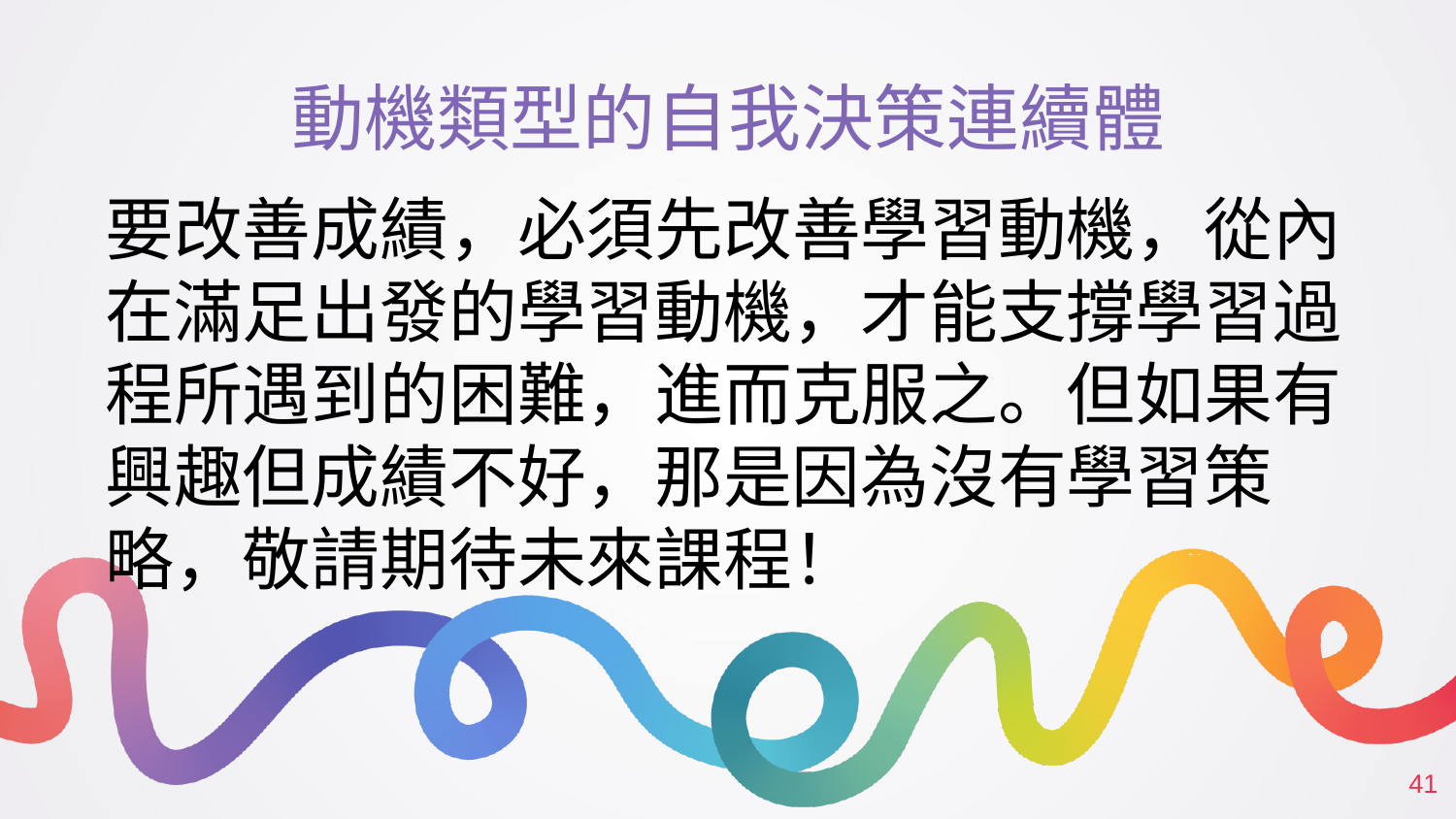

# 動機類型的自我決策連續體
要改善成績，必須先改善學習動機，從內在滿足出發的學習動機，才能支撐學習過程所遇到的困難，進而克服之。但如果有興趣但成績不好，那是因為沒有學習策略，敬請期待未來課程！
41